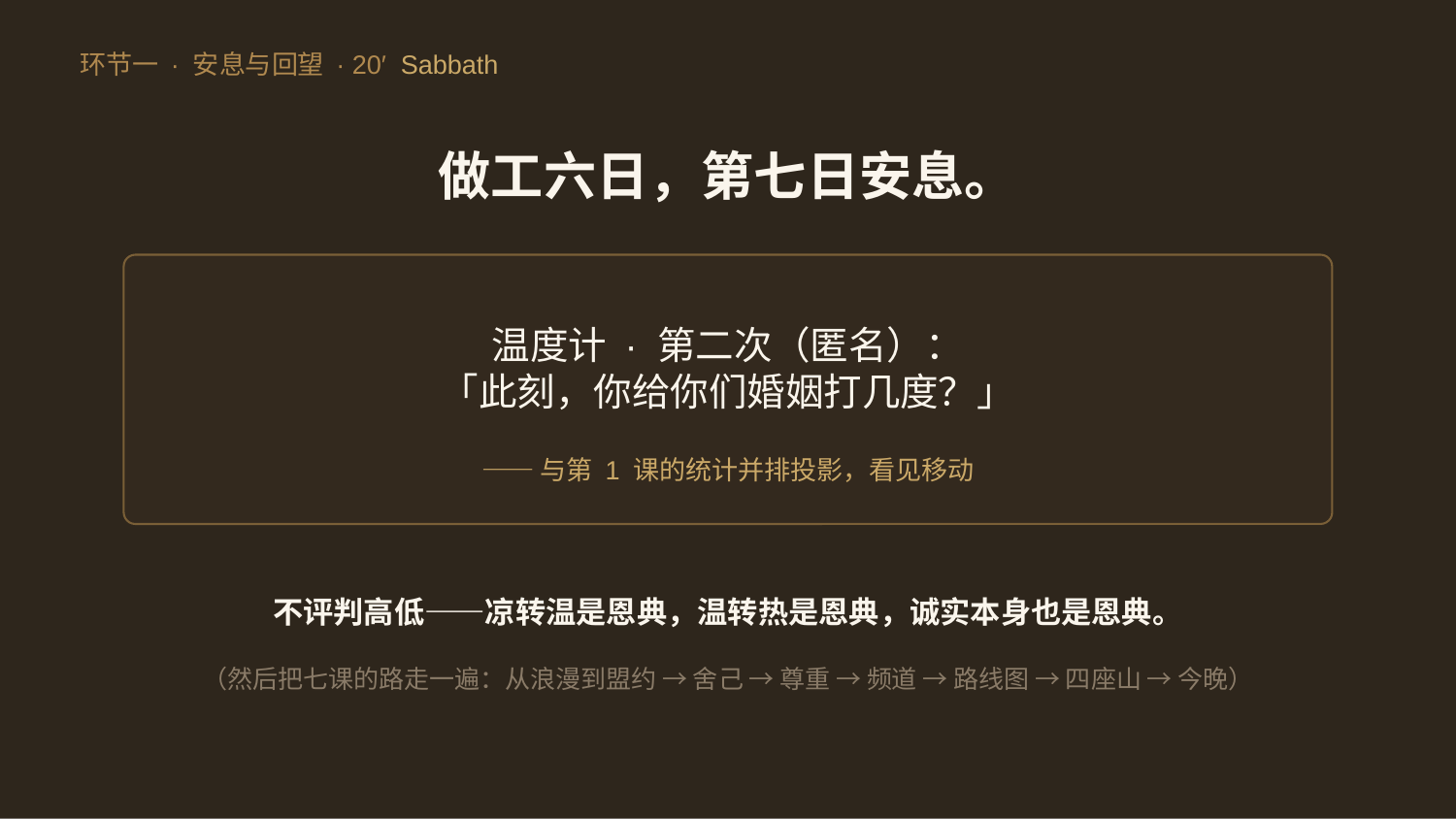

环节一 · 安息与回望 · 20′  Sabbath
做工六日，第七日安息。

温度计 · 第二次（匿名）：
「此刻，你给你们婚姻打几度？」
——与第 1 课的统计并排投影，看见移动
不评判高低——凉转温是恩典，温转热是恩典，诚实本身也是恩典。
（然后把七课的路走一遍：从浪漫到盟约 → 舍己 → 尊重 → 频道 → 路线图 → 四座山 → 今晚）